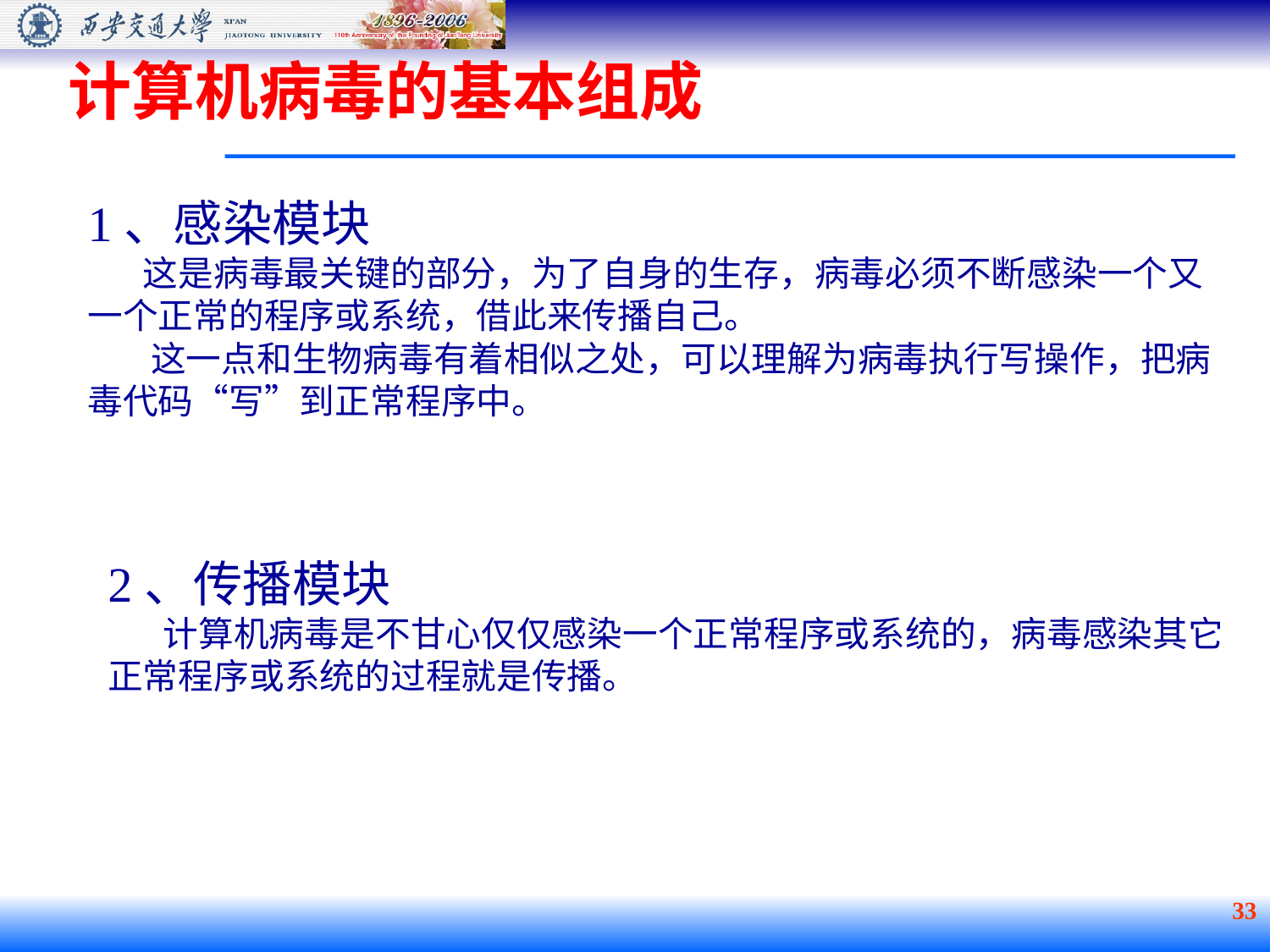

计算机病毒的基本组成

1、感染模块
      这是病毒最关键的部分，为了自身的生存，病毒必须不断感染一个又一个正常的程序或系统，借此来传播自己。
       这一点和生物病毒有着相似之处，可以理解为病毒执行写操作，把病毒代码“写”到正常程序中。

2、传播模块
      计算机病毒是不甘心仅仅感染一个正常程序或系统的，病毒感染其它正常程序或系统的过程就是传播。

33